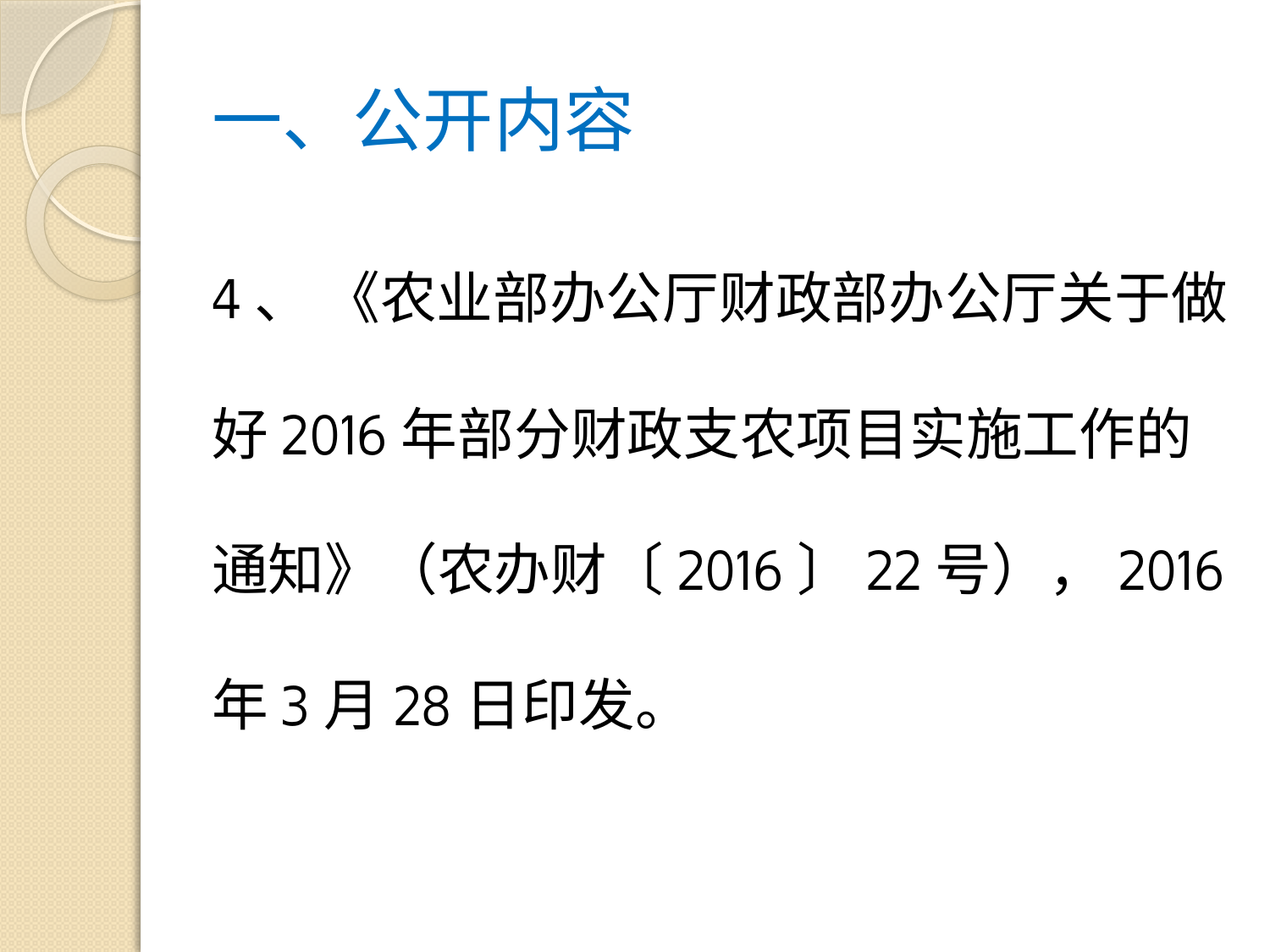

# 一、公开内容
4、 《农业部办公厅财政部办公厅关于做好2016年部分财政支农项目实施工作的通知》（农办财〔2016〕22号），2016年3月28日印发。